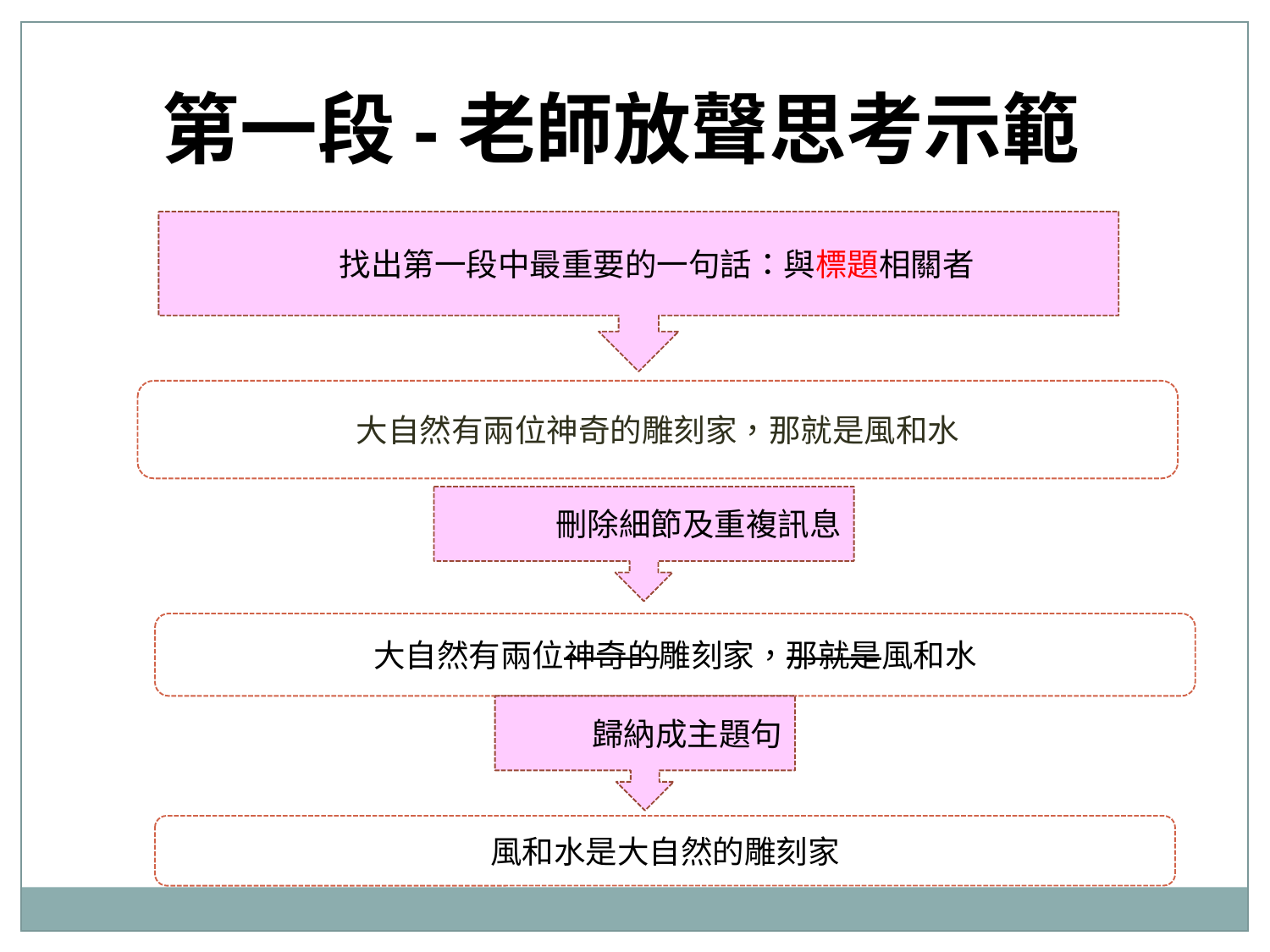

第一段-老師放聲思考示範
    找出第一段中最重要的一句話：與標題相關者
大自然有兩位神奇的雕刻家，那就是風和水
刪除細節及重複訊息
大自然有兩位神奇的雕刻家，那就是風和水
歸納成主題句
風和水是大自然的雕刻家